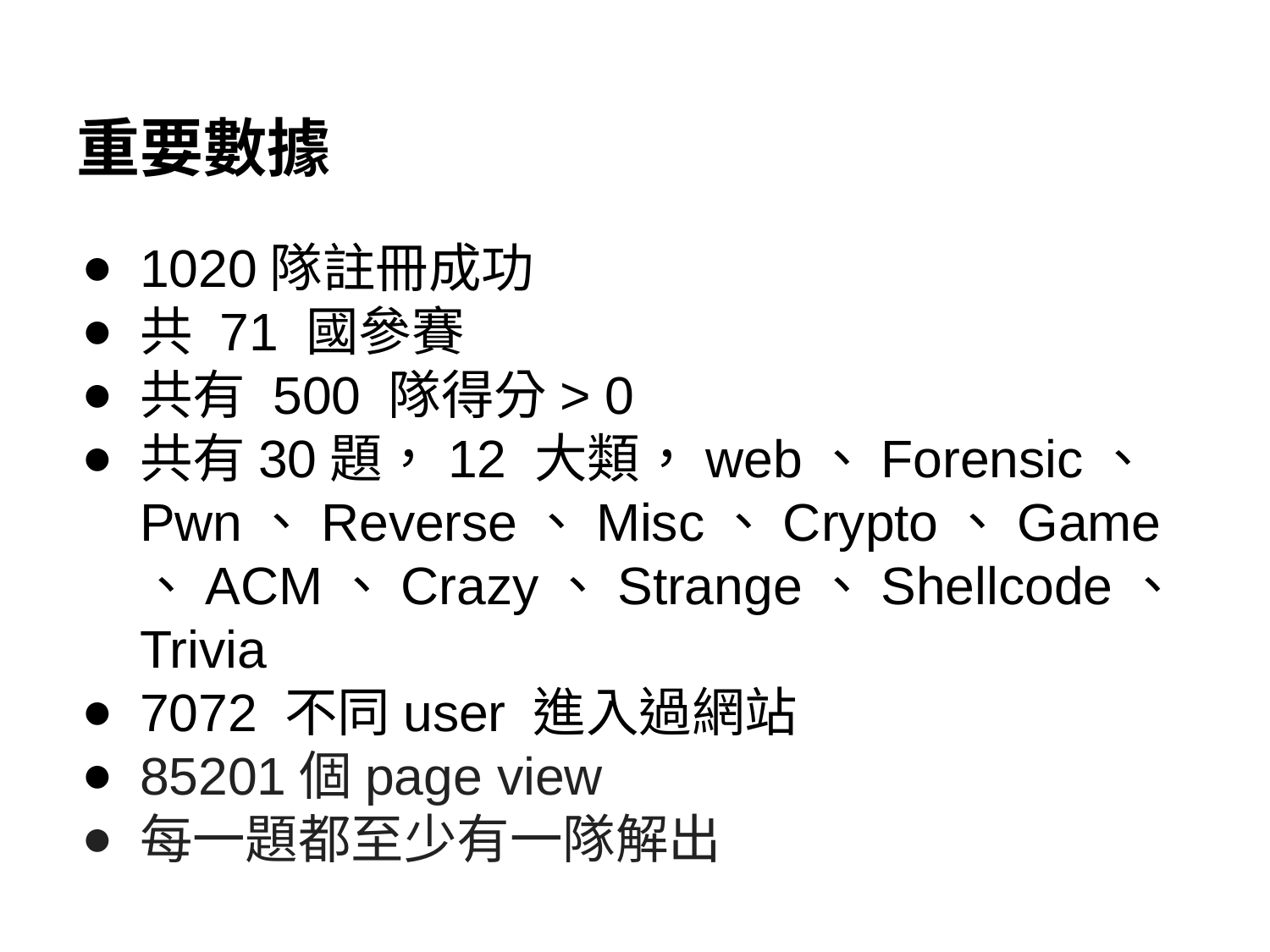

# 重要數據
1020隊註冊成功
共 71 國參賽
共有 500 隊得分> 0
共有30題，12 大類，web、Forensic、Pwn、Reverse、Misc、Crypto、Game、ACM、Crazy、Strange、Shellcode、Trivia
7072 不同user 進入過網站
85201個page view
每一題都至少有一隊解出